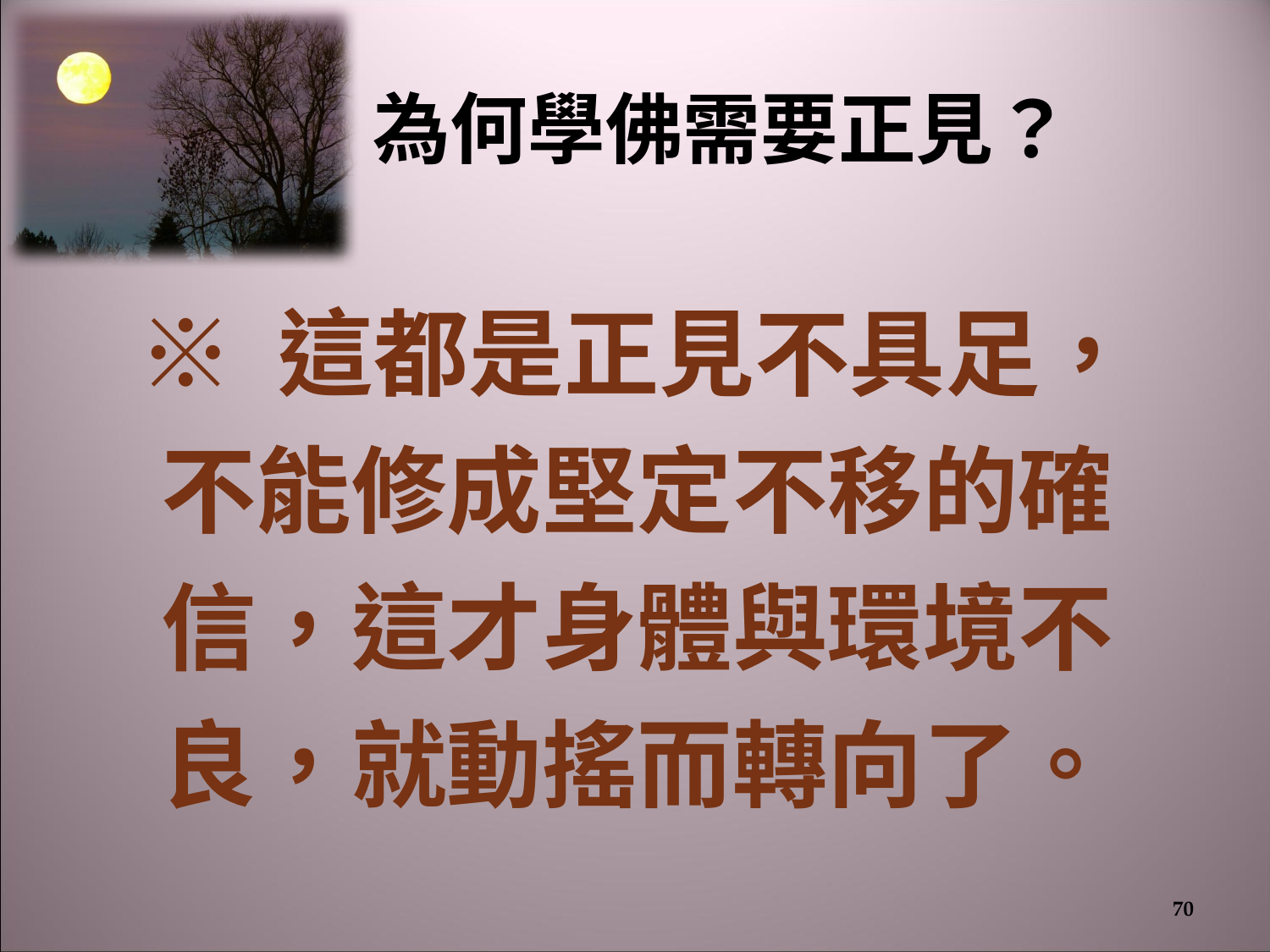

# 為何學佛需要正見？
※ 這都是正見不具足，不能修成堅定不移的確信，這才身體與環境不良，就動搖而轉向了。

70